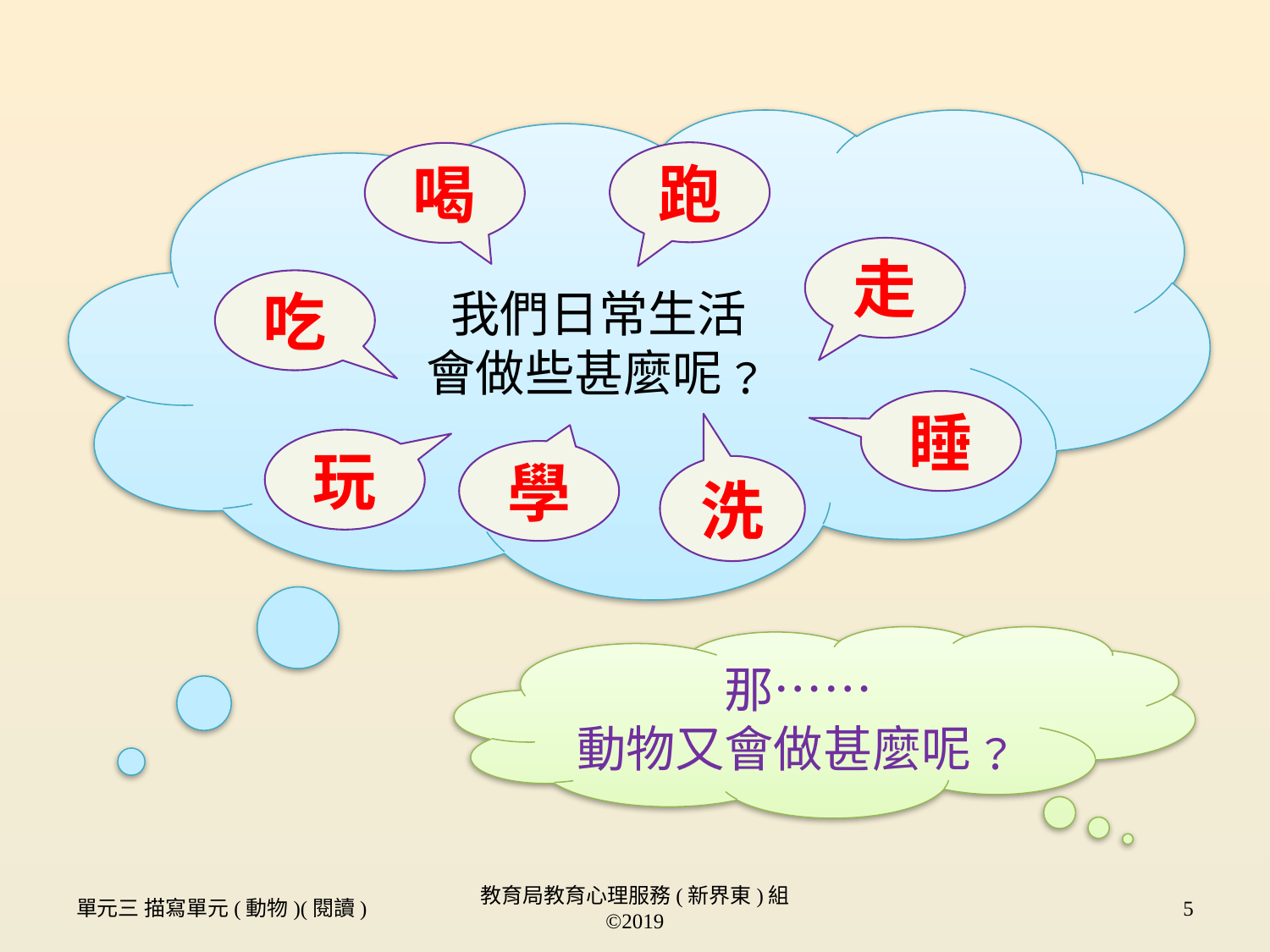

我們日常生活
會做些甚麼呢﹖
跑
喝
走
吃
睡
玩
學
洗
那……
動物又會做甚麼呢﹖
單元三 描寫單元(動物)(閱讀)
教育局教育心理服務(新界東)組 ©2019
5